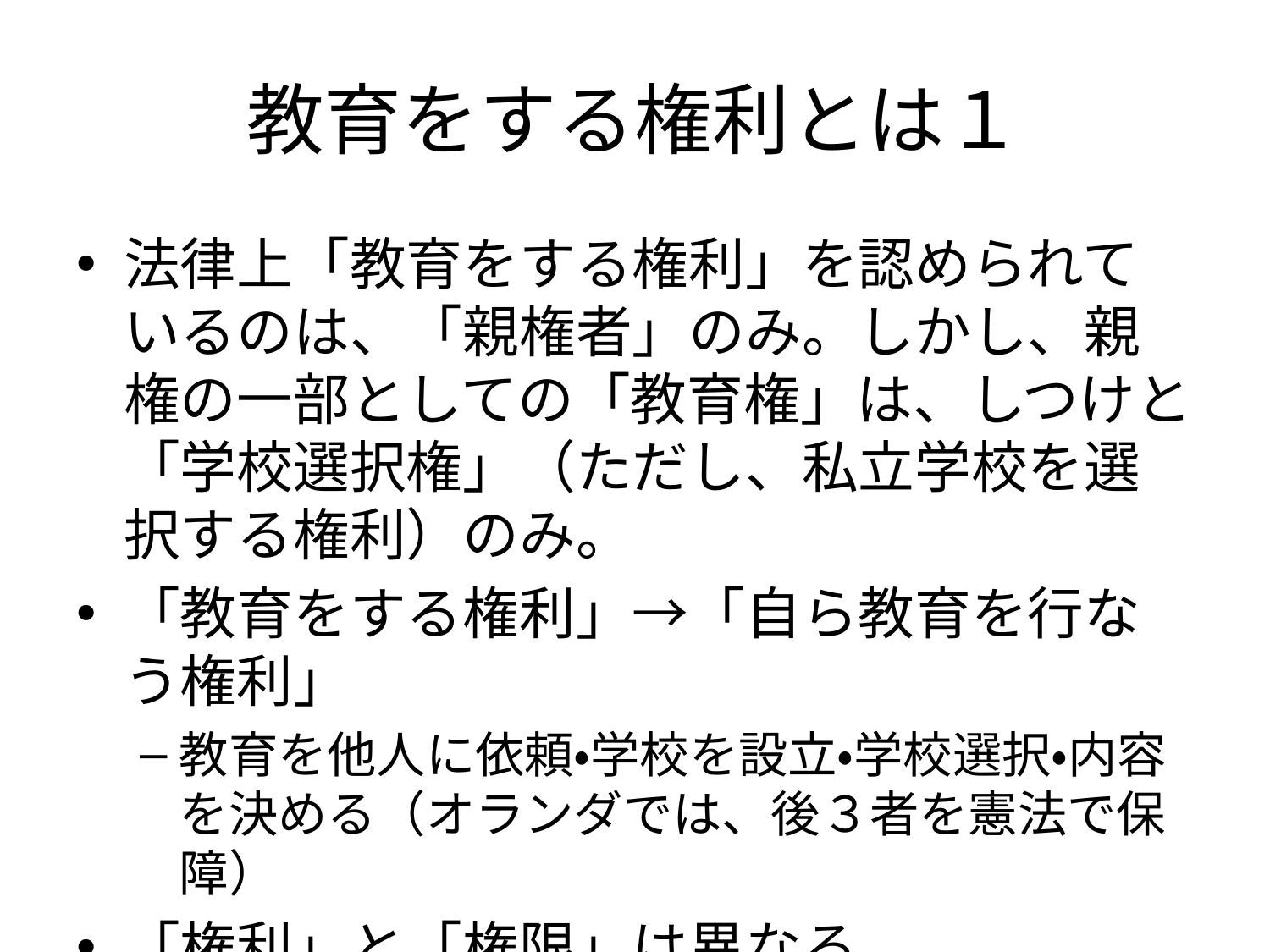

# 教育をする権利とは１
法律上「教育をする権利」を認められているのは、「親権者」のみ。しかし、親権の一部としての「教育権」は、しつけと「学校選択権」（ただし、私立学校を選択する権利）のみ。
「教育をする権利」→「自ら教育を行なう権利」
教育を他人に依頼・学校を設立・学校選択・内容を決める（オランダでは、後３者を憲法で保障）
「権利」と「権限」は異なる